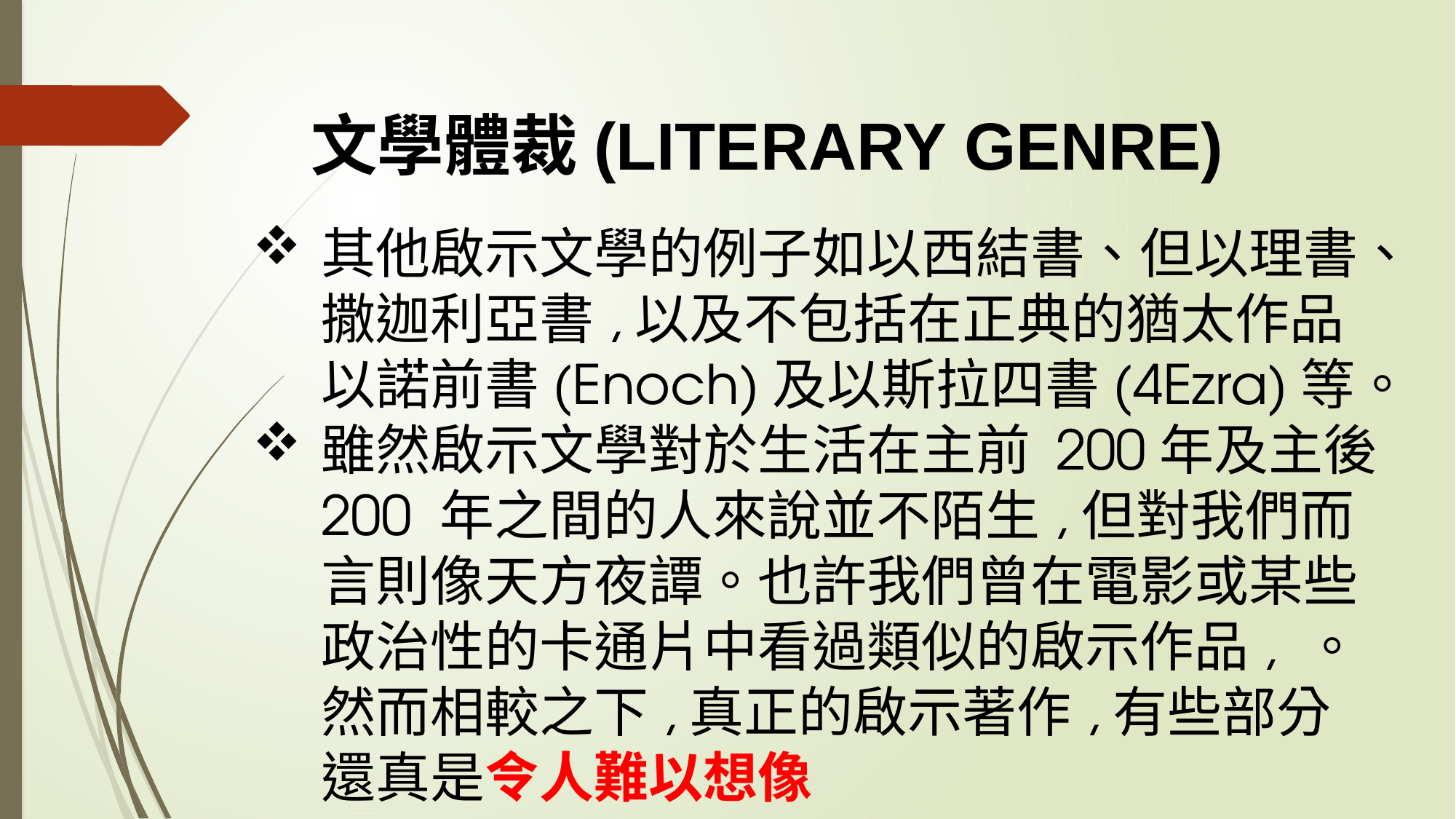

文學體裁(Literary Genre)
其他啟示文學的例子如以西結書、但以理書、撒迦利亞書,以及不包括在正典的猶太作品以諾前書(Enoch)及以斯拉四書(4Ezra)等。
雖然啟示文學對於生活在主前 200年及主後200 年之間的人來說並不陌生,但對我們而言則像天方夜譚。也許我們曾在電影或某些政治性的卡通片中看過類似的啟示作品, 。然而相較之下,真正的啟示著作,有些部分還真是令人難以想像